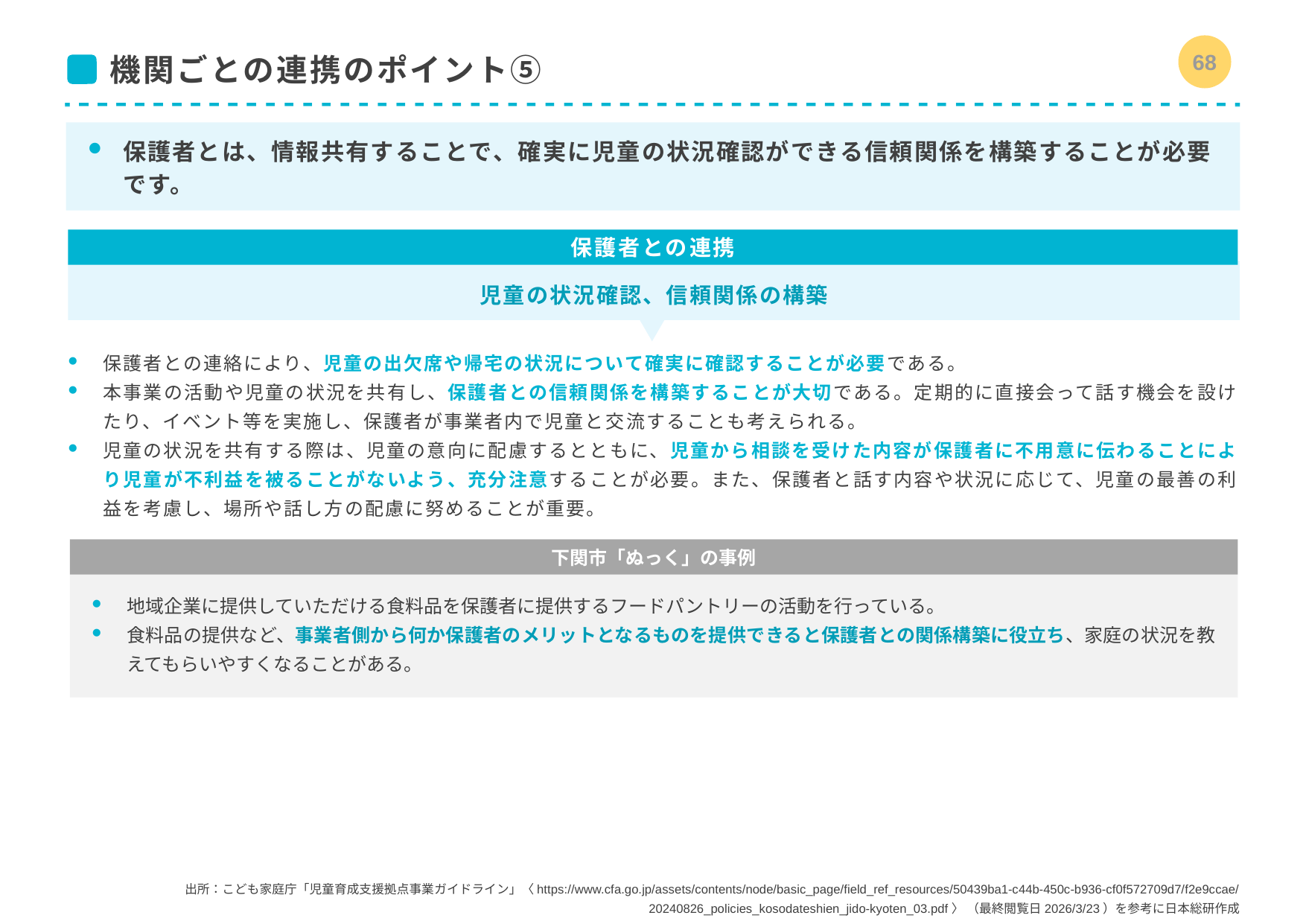

68
# 機関ごとの連携のポイント⑤
保護者とは、情報共有することで、確実に児童の状況確認ができる信頼関係を構築することが必要です。
保護者との連携
児童の状況確認、信頼関係の構築

保護者との連絡により、児童の出欠席や帰宅の状況について確実に確認することが必要である。
本事業の活動や児童の状況を共有し、保護者との信頼関係を構築することが大切である。定期的に直接会って話す機会を設けたり、イベント等を実施し、保護者が事業者内で児童と交流することも考えられる。
児童の状況を共有する際は、児童の意向に配慮するとともに、児童から相談を受けた内容が保護者に不用意に伝わることにより児童が不利益を被ることがないよう、充分注意することが必要。また、保護者と話す内容や状況に応じて、児童の最善の利益を考慮し、場所や話し方の配慮に努めることが重要。
下関市「ぬっく」の事例
地域企業に提供していただける食料品を保護者に提供するフードパントリーの活動を行っている。
食料品の提供など、事業者側から何か保護者のメリットとなるものを提供できると保護者との関係構築に役立ち、家庭の状況を教えてもらいやすくなることがある。
出所：こども家庭庁「児童育成支援拠点事業ガイドライン」〈https://www.cfa.go.jp/assets/contents/node/basic_page/field_ref_resources/50439ba1-c44b-450c-b936-cf0f572709d7/f2e9ccae/20240826_policies_kosodateshien_jido-kyoten_03.pdf〉 （最終閲覧日2026/3/23）を参考に日本総研作成